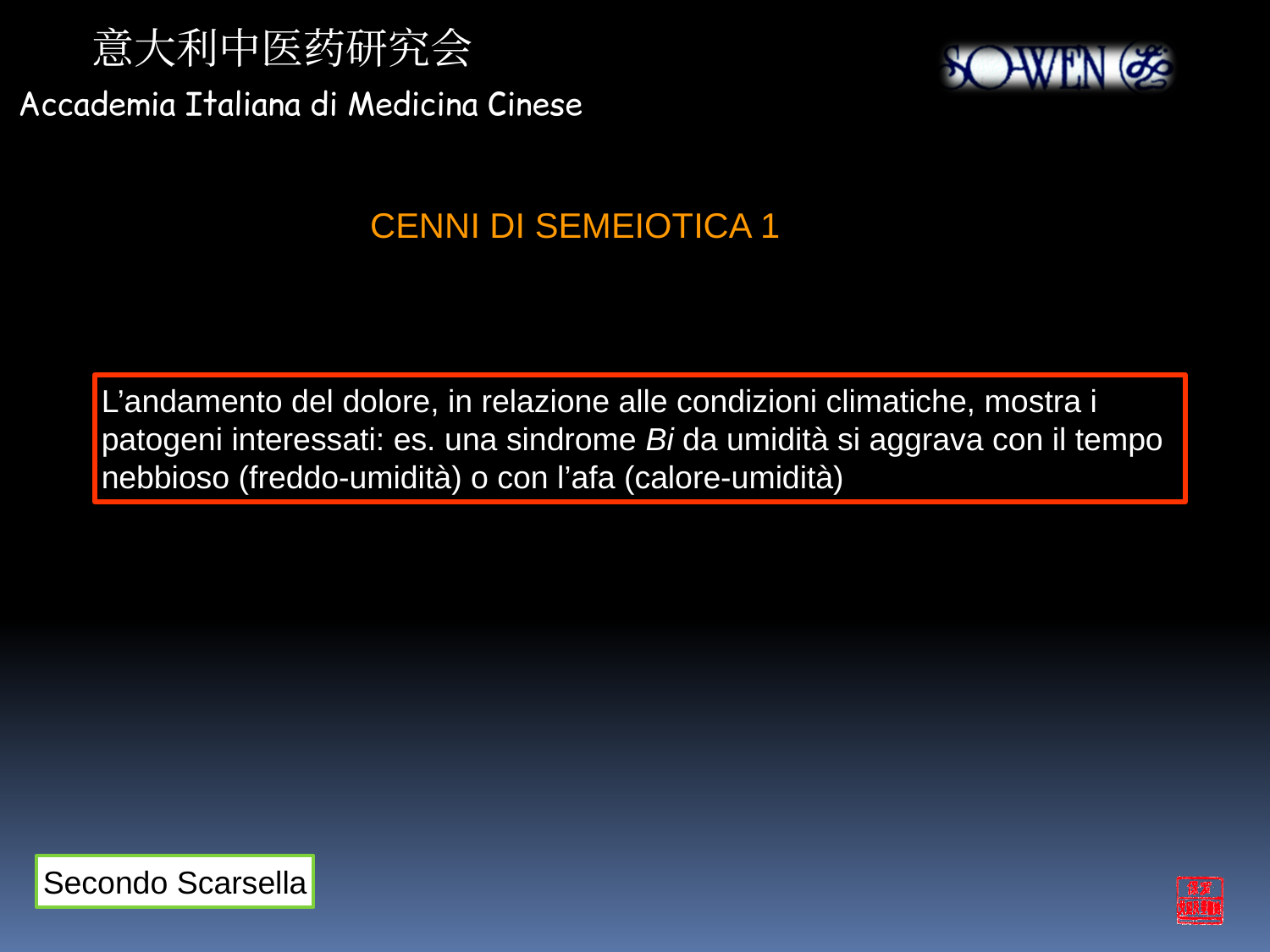

意大利中医药研究会
Accademia Italiana di Medicina Cinese
CENNI DI SEMEIOTICA 1
L’andamento del dolore, in relazione alle condizioni climatiche, mostra i patogeni interessati: es. una sindrome Bi da umidità si aggrava con il tempo nebbioso (freddo-umidità) o con l’afa (calore-umidità)
Secondo Scarsella